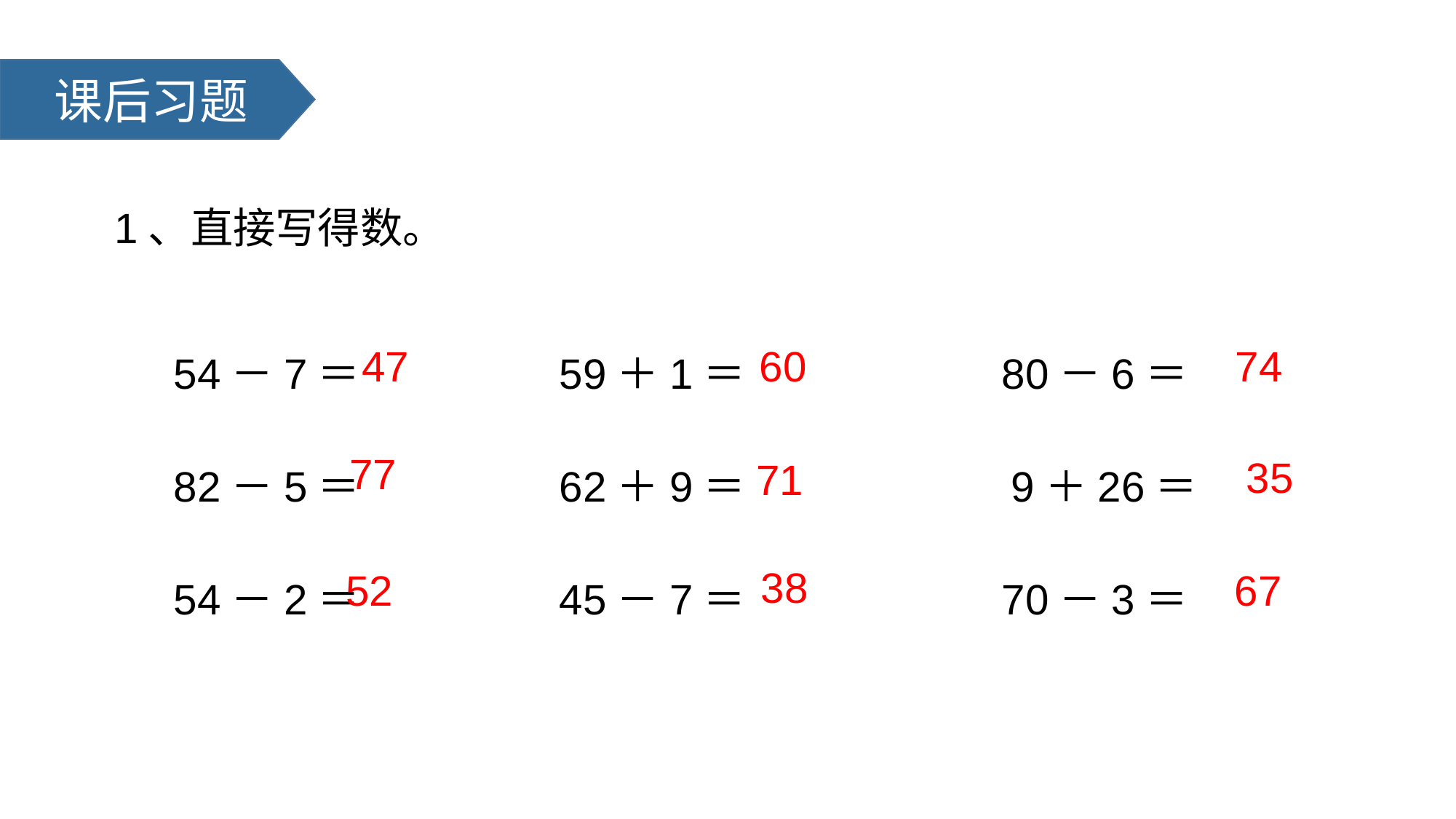

课后习题
 1、直接写得数。

      54－7＝                    59＋1＝                          80－6＝
      82－5＝                    62＋9＝                           9＋26＝
      54－2＝                    45－7＝                          70－3＝

47
60
74
77
35
71
38
52
67